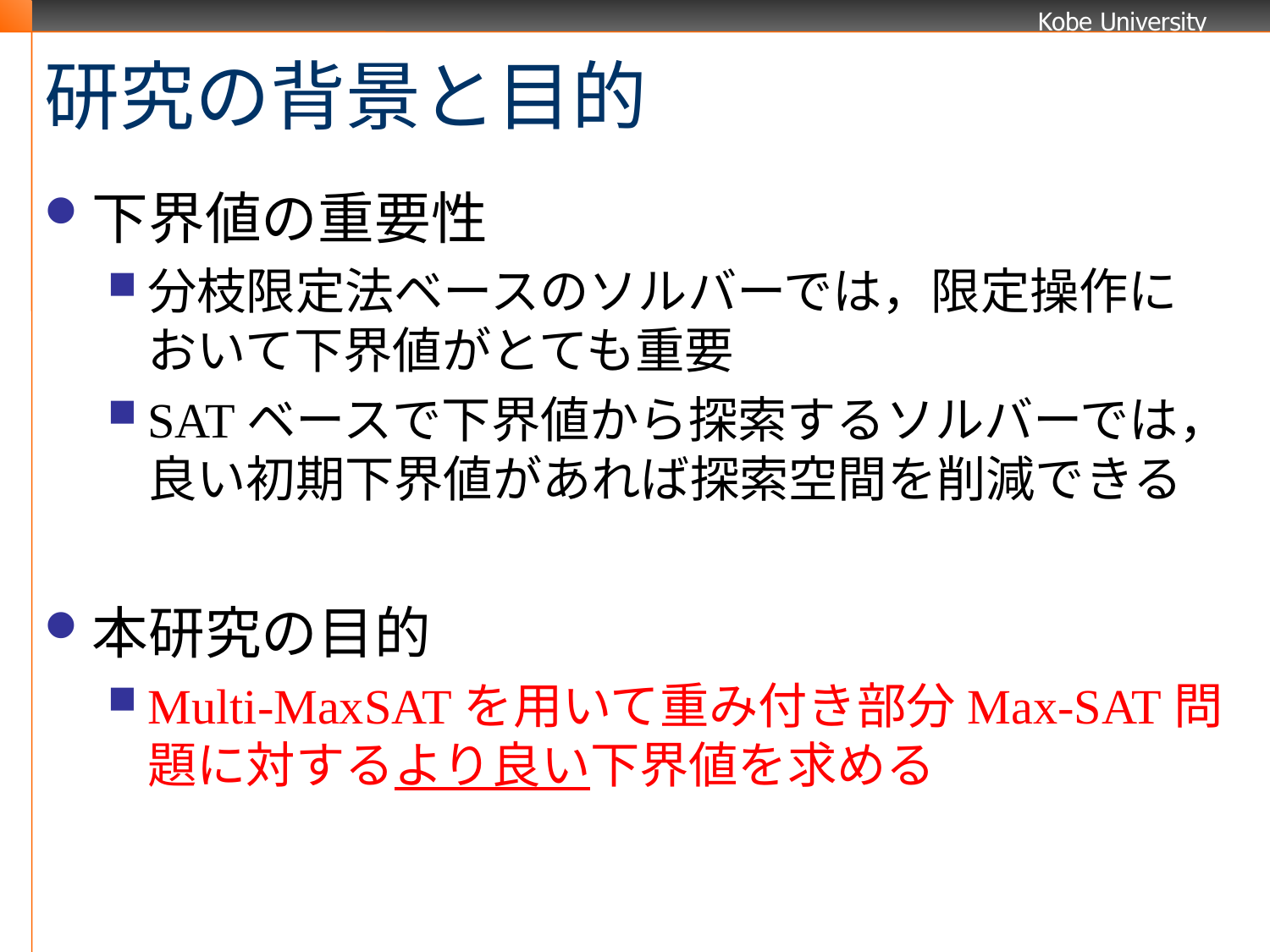

# 研究の背景と目的
下界値の重要性
分枝限定法ベースのソルバーでは，限定操作において下界値がとても重要
SATベースで下界値から探索するソルバーでは，良い初期下界値があれば探索空間を削減できる

本研究の目的
Multi-MaxSATを用いて重み付き部分Max-SAT問題に対するより良い下界値を求める